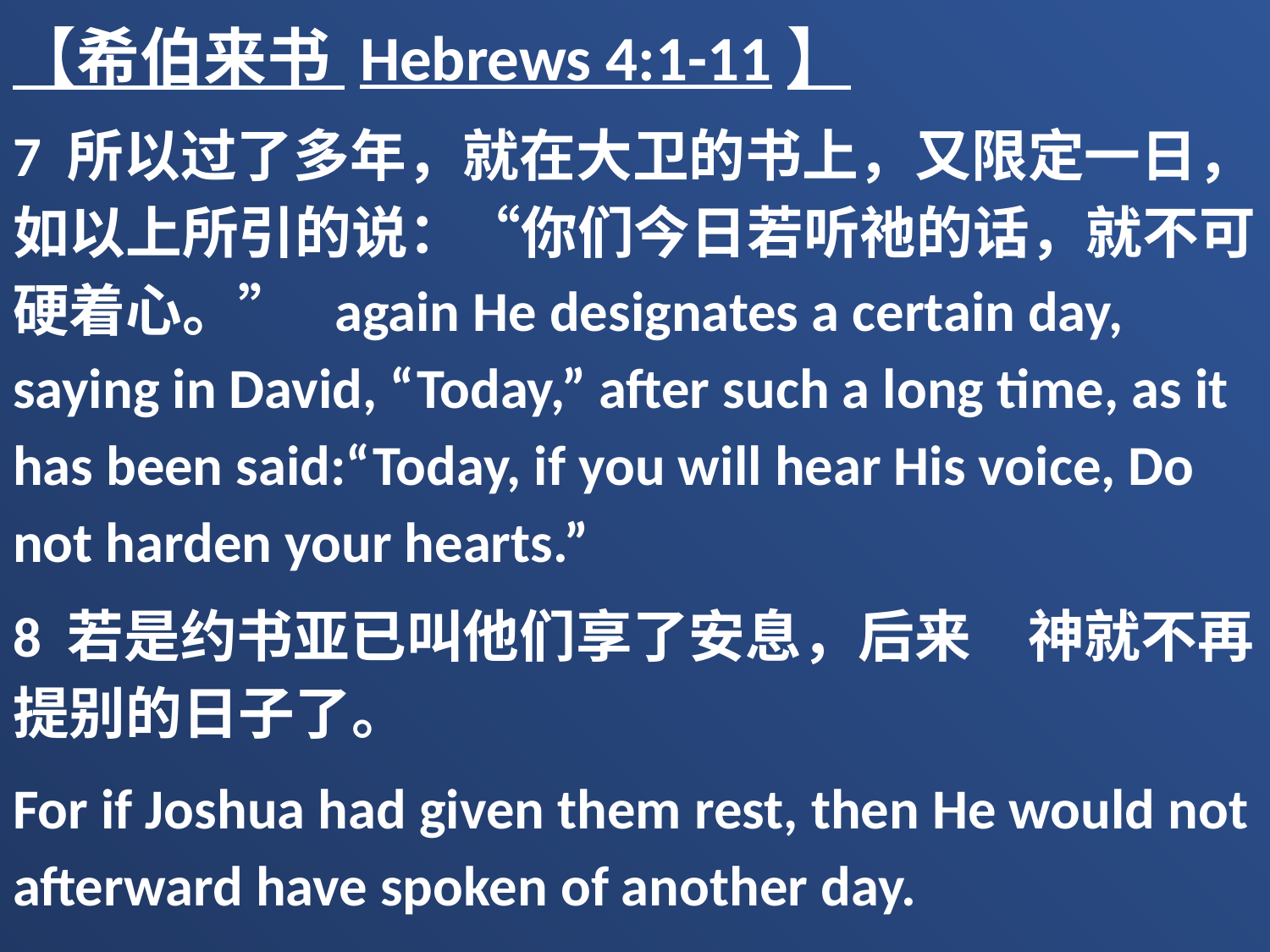

【希伯来书 Hebrews 4:1-11】
7 所以过了多年，就在大卫的书上，又限定一日，如以上所引的说：“你们今日若听祂的话，就不可硬着心。”  again He designates a certain day, saying in David, “Today,” after such a long time, as it has been said:“Today, if you will hear His voice, Do not harden your hearts.”
8 若是约书亚已叫他们享了安息，后来　神就不再提别的日子了。
For if Joshua had given them rest, then He would not afterward have spoken of another day.